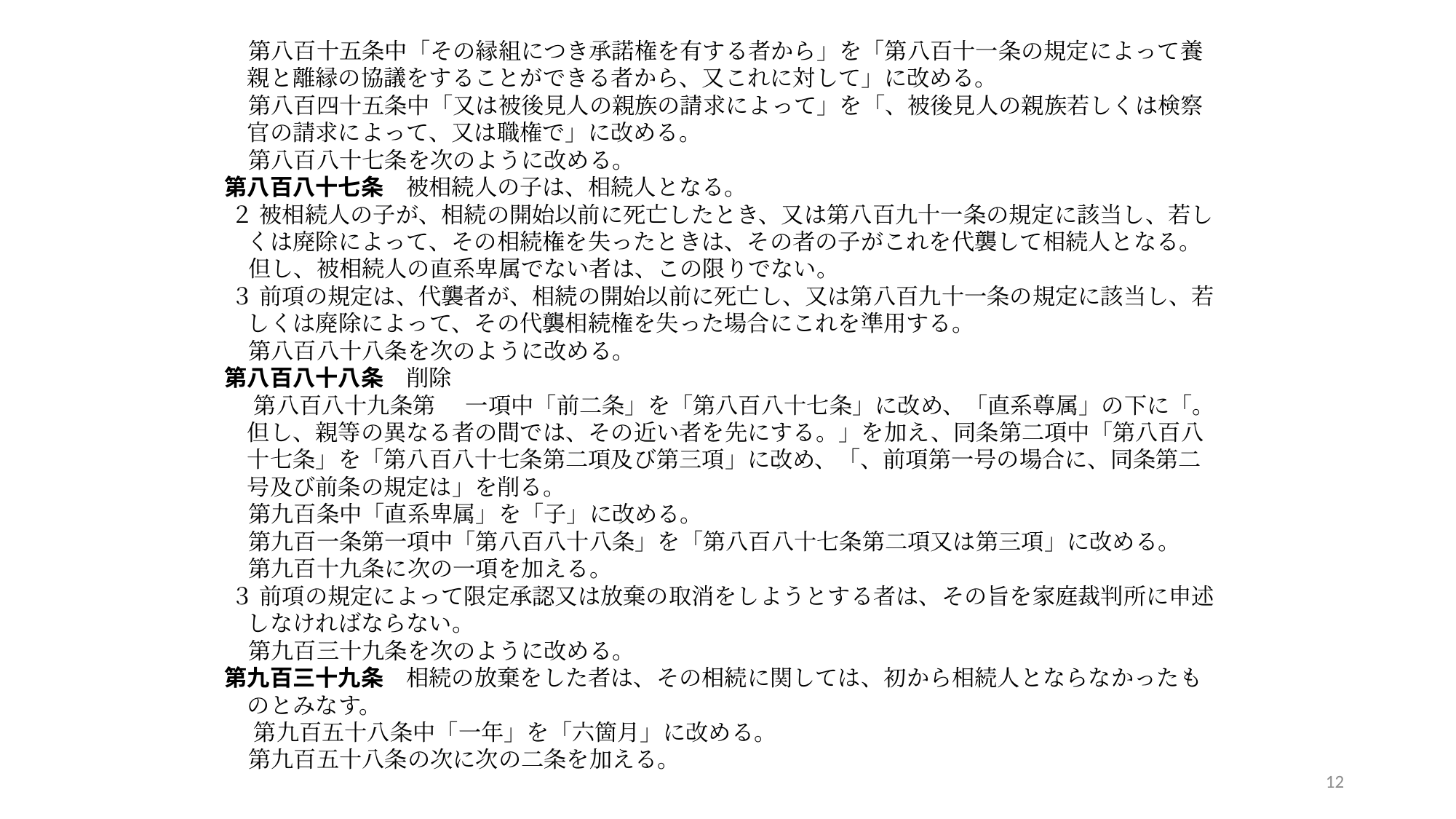

第八百十五条中「その縁組につき承諾権を有する者から」を「第八百十一条の規定によって養親と離縁の協議をすることができる者から、又これに対して」に改める。
　  第八百四十五条中「又は被後見人の親族の請求によって」を「、被後見人の親族若しくは検察官の請求によって、又は職権で」に改める。
　  第八百八十七条を次のように改める。
 第八百八十七条　被相続人の子は、相続人となる。
  ２ 被相続人の子が、相続の開始以前に死亡したとき、又は第八百九十一条の規定に該当し、若しくは廃除によって、その相続権を失ったときは、その者の子がこれを代襲して相続人となる。
　  但し、被相続人の直系卑属でない者は、この限りでない。
  ３ 前項の規定は、代襲者が、相続の開始以前に死亡し、又は第八百九十一条の規定に該当し、若しくは廃除によって、その代襲相続権を失った場合にこれを準用する。
　  第八百八十八条を次のように改める。
 第八百八十八条　削除
  　第八百八十九条第	一項中「前二条」を「第八百八十七条」に改め、「直系尊属」の下に「。但し、親等の異なる者の間では、その近い者を先にする。」を加え、同条第二項中「第八百八十七条」を「第八百八十七条第二項及び第三項」に改め、「、前項第一号の場合に、同条第二号及び前条の規定は」を削る。
　  第九百条中「直系卑属」を「子」に改める。
　  第九百一条第一項中「第八百八十八条」を「第八百八十七条第二項又は第三項」に改める。
　  第九百十九条に次の一項を加える。
  ３ 前項の規定によって限定承認又は放棄の取消をしようとする者は、その旨を家庭裁判所に申述しなければならない。
　  第九百三十九条を次のように改める。
 第九百三十九条　相続の放棄をした者は、その相続に関しては、初から相続人とならなかったものとみなす。
  　第九百五十八条中「一年」を「六箇月」に改める。
　  第九百五十八条の次に次の二条を加える。
12